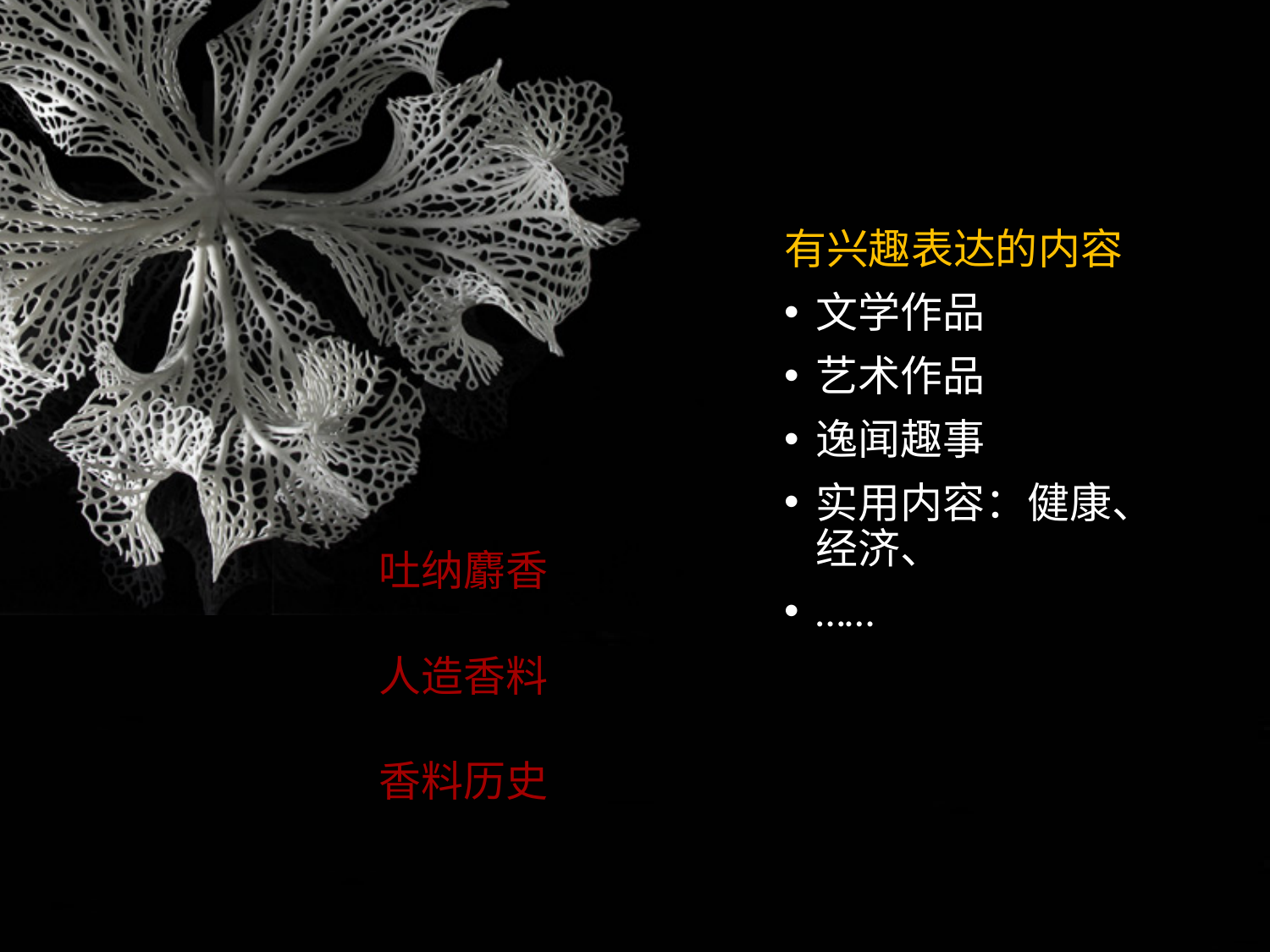

有兴趣表达的内容
文学作品
艺术作品
逸闻趣事
实用内容：健康、经济、
……
吐纳麝香
人造香料
香料历史